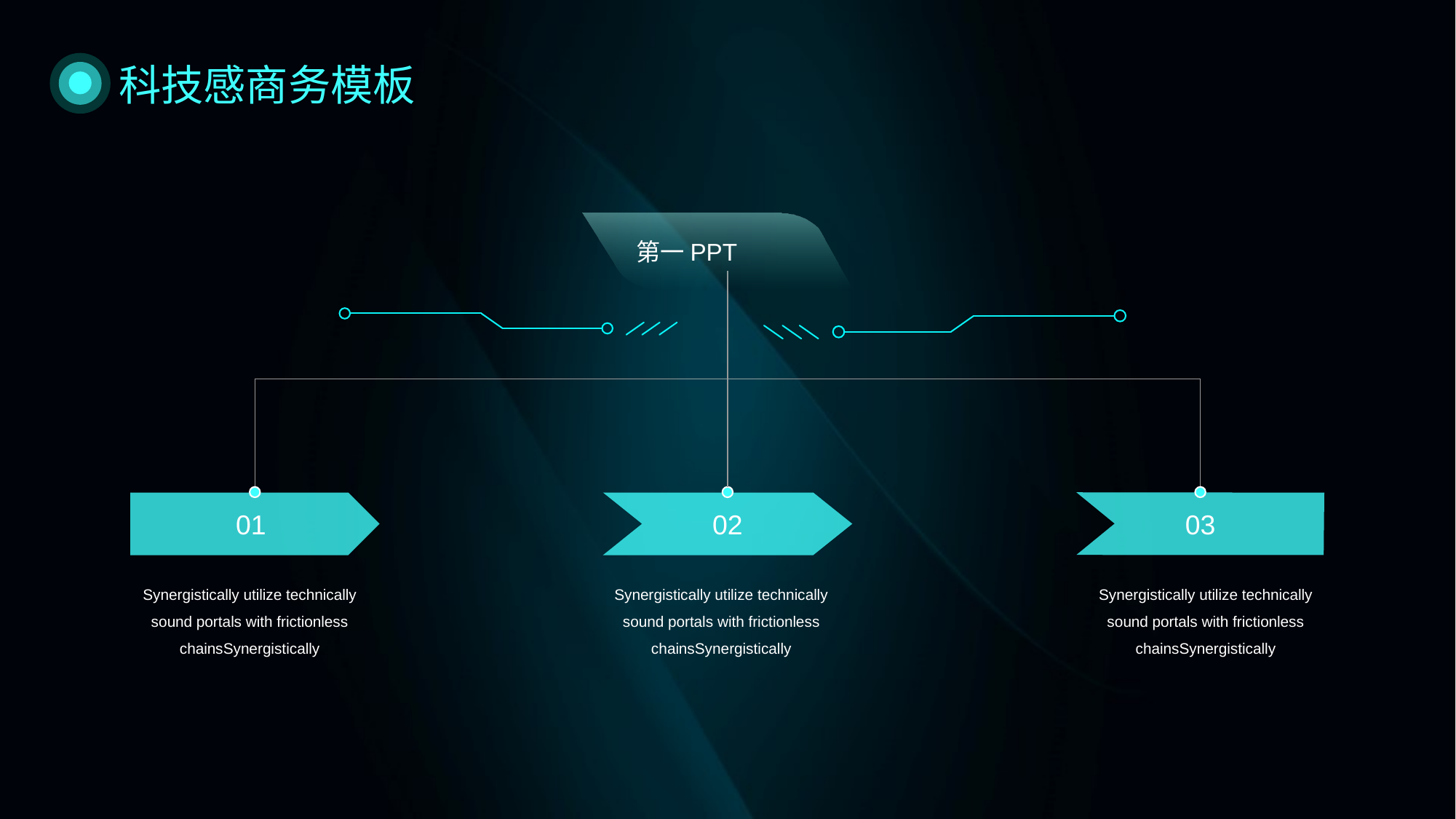

科技感商务模板

第一PPT

03
 01
02
Synergistically utilize technically sound portals with frictionless chainsSynergistically
Synergistically utilize technically sound portals with frictionless chainsSynergistically
Synergistically utilize technically sound portals with frictionless chainsSynergistically